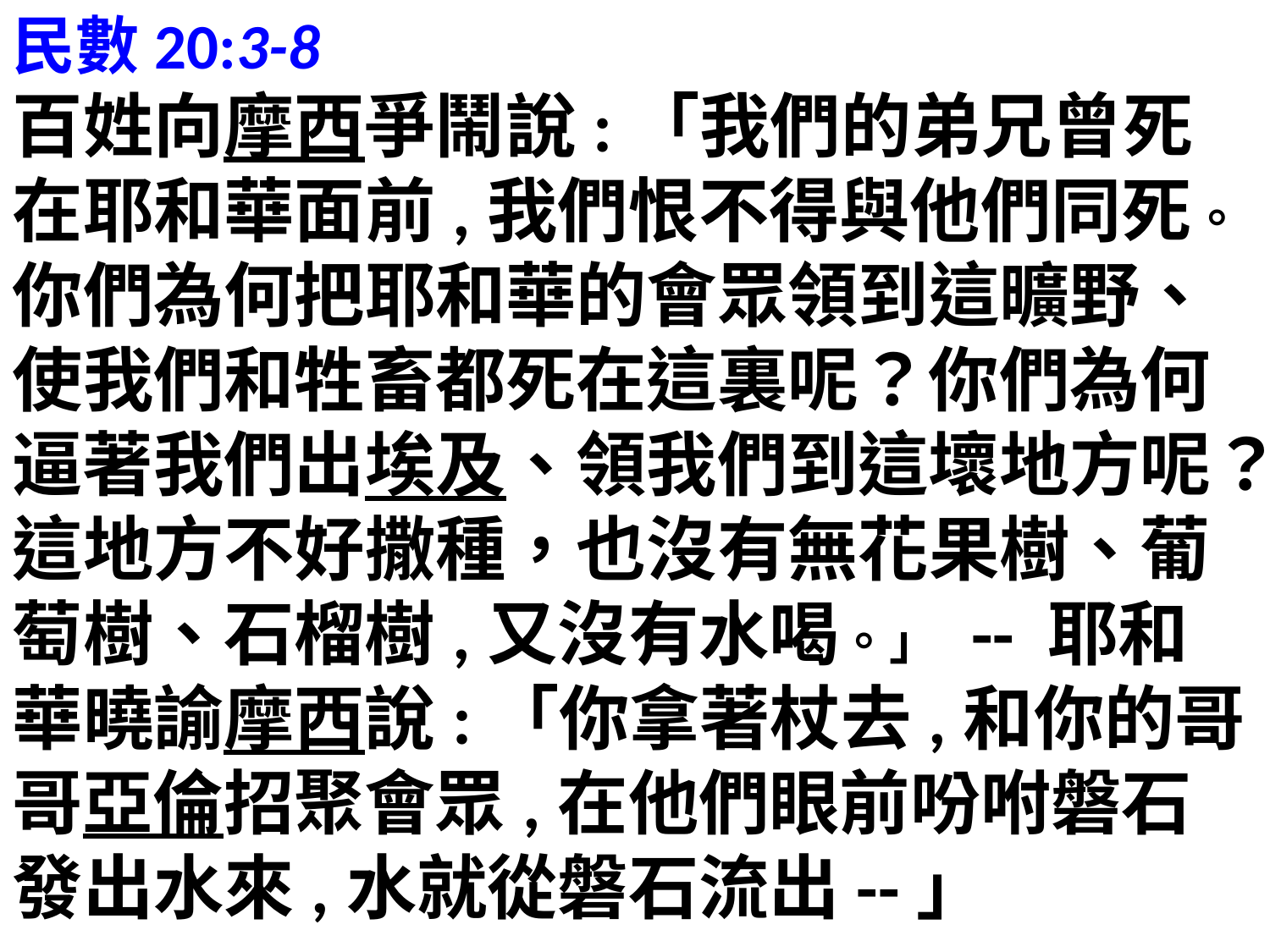

民數20:3-8
百姓向摩西爭鬧說:「我們的弟兄曾死在耶和華面前,我們恨不得與他們同死。你們為何把耶和華的會眾領到這曠野、使我們和牲畜都死在這裏呢？你們為何逼著我們出埃及、領我們到這壞地方呢？這地方不好撒種，也沒有無花果樹、葡萄樹、石榴樹,又沒有水喝。」 -- 耶和華曉諭摩西說:「你拿著杖去,和你的哥哥亞倫招聚會眾,在他們眼前吩咐磐石發出水來,水就從磐石流出--」